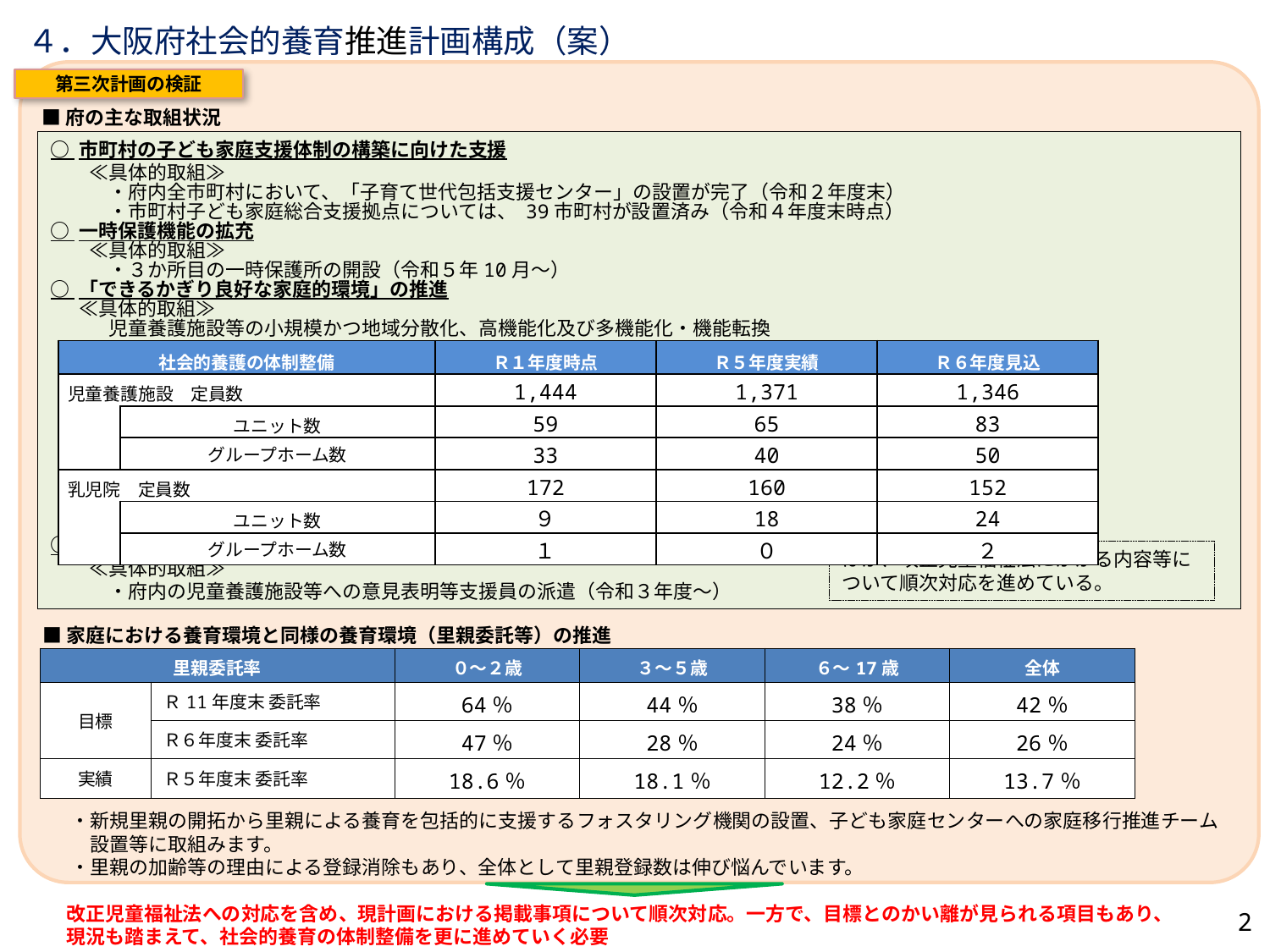

４．大阪府社会的養育推進計画構成（案）

第三次計画の検証
■府の主な取組状況
○ 市町村の子ども家庭支援体制の構築に向けた支援
　　≪具体的取組≫
　　　・府内全市町村において、「子育て世代包括支援センター」の設置が完了（令和２年度末）
　　　・市町村子ども家庭総合支援拠点については、 39市町村が設置済み（令和４年度末時点）
○ 一時保護機能の拡充
　　≪具体的取組≫
　　　・３か所目の一時保護所の開設（令和５年10月～）
○ 「できるかぎり良好な家庭的環境」の推進
 　≪具体的取組≫
　　　児童養護施設等の小規模かつ地域分散化、高機能化及び多機能化・機能転換

○ 子どもの権利擁護の充実
　　≪具体的取組≫
　　　・府内の児童養護施設等への意見表明等支援員の派遣（令和３年度～）
| 社会的養護の体制整備 |  | Ｒ１年度時点 | Ｒ５年度実績 | Ｒ６年度見込 |
| --- | --- | --- | --- | --- |
| 児童養護施設　定員数 |  | 1,444 | 1,371 | 1,346 |
|  | ユニット数 | 59 | 65 | 83 |
|  | グループホーム数 | 33 | 40 | 50 |
| 乳児院　定員数 |  | 172 | 160 | 152 |
|  | ユニット数 | ９ | 18 | 24 |
|  | グループホーム数 | １ | ０ | ２ |
ほか、改正児童福祉法にかかる内容等に
ついて順次対応を進めている。
■家庭における養育環境と同様の養育環境（里親委託等）の推進
| 里親委託率 |  | ０～２歳 | ３～５歳 | ６～17歳 | 全体 |
| --- | --- | --- | --- | --- | --- |
| 目標 | Ｒ11年度末 委託率 | 64％ | 44％ | 38％ | 42％ |
|  | Ｒ６年度末 委託率 | 47％ | 28％ | 24％ | 26％ |
| 実績 | Ｒ５年度末 委託率 | 18.6％ | 18.1％ | 12.2％ | 13.7％ |
・新規里親の開拓から里親による養育を包括的に支援するフォスタリング機関の設置、子ども家庭センターへの家庭移行推進チーム
　設置等に取組みます。
・里親の加齢等の理由による登録消除もあり、全体として里親登録数は伸び悩んでいます。

改正児童福祉法への対応を含め、現計画における掲載事項について順次対応。一方で、目標とのかい離が見られる項目もあり、
現況も踏まえて、社会的養育の体制整備を更に進めていく必要
2